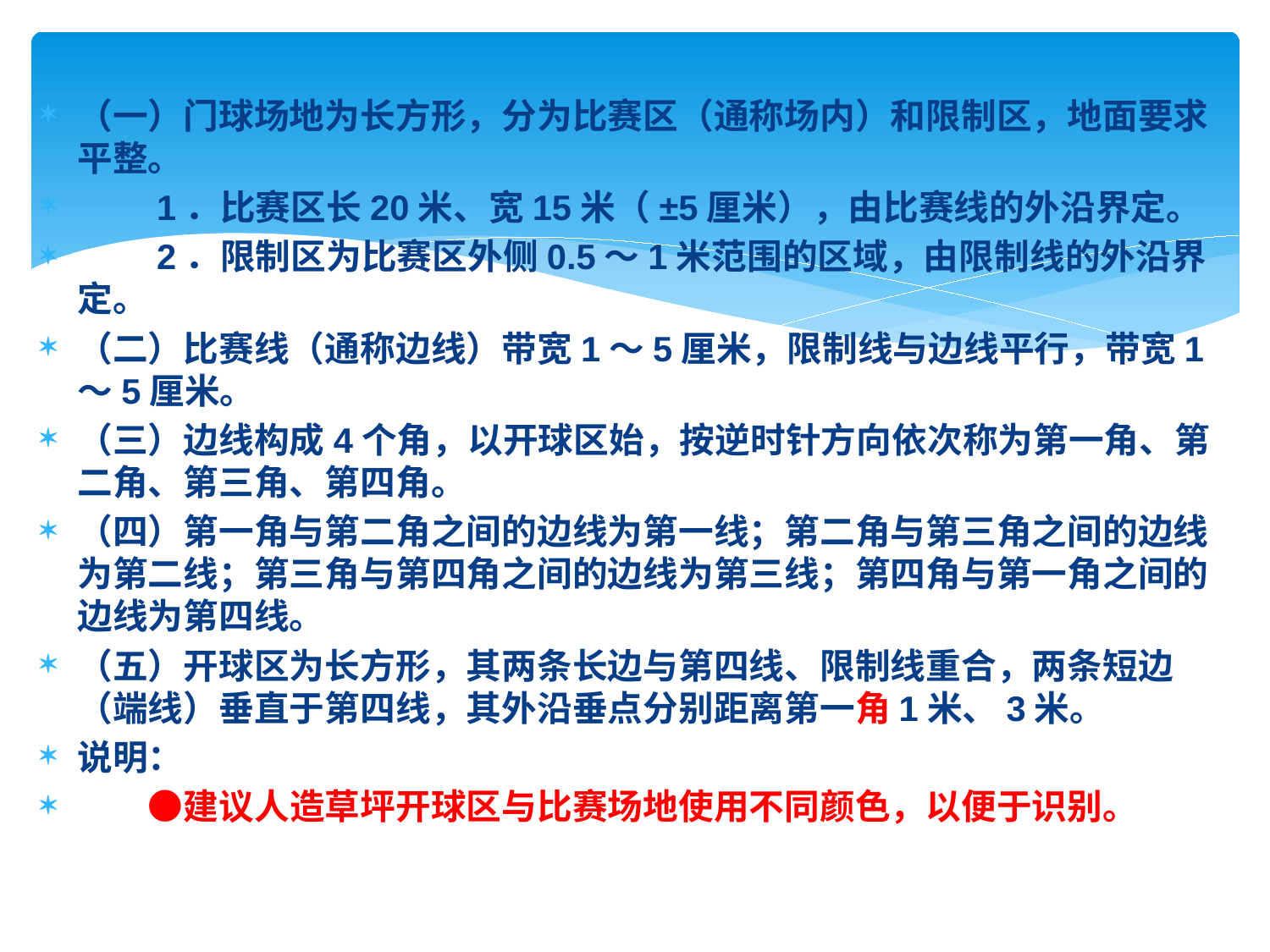

（一）门球场地为长方形，分为比赛区（通称场内）和限制区，地面要求平整。
　　1．比赛区长20米、宽15米（±5厘米），由比赛线的外沿界定。
　　2．限制区为比赛区外侧0.5～1米范围的区域，由限制线的外沿界定。
（二）比赛线（通称边线）带宽1～5厘米，限制线与边线平行，带宽1～5厘米。
（三）边线构成4个角，以开球区始，按逆时针方向依次称为第一角、第二角、第三角、第四角。
（四）第一角与第二角之间的边线为第一线；第二角与第三角之间的边线为第二线；第三角与第四角之间的边线为第三线；第四角与第一角之间的边线为第四线。
（五）开球区为长方形，其两条长边与第四线、限制线重合，两条短边（端线）垂直于第四线，其外沿垂点分别距离第一角1米、3米。
说明：
　　●建议人造草坪开球区与比赛场地使用不同颜色，以便于识别。